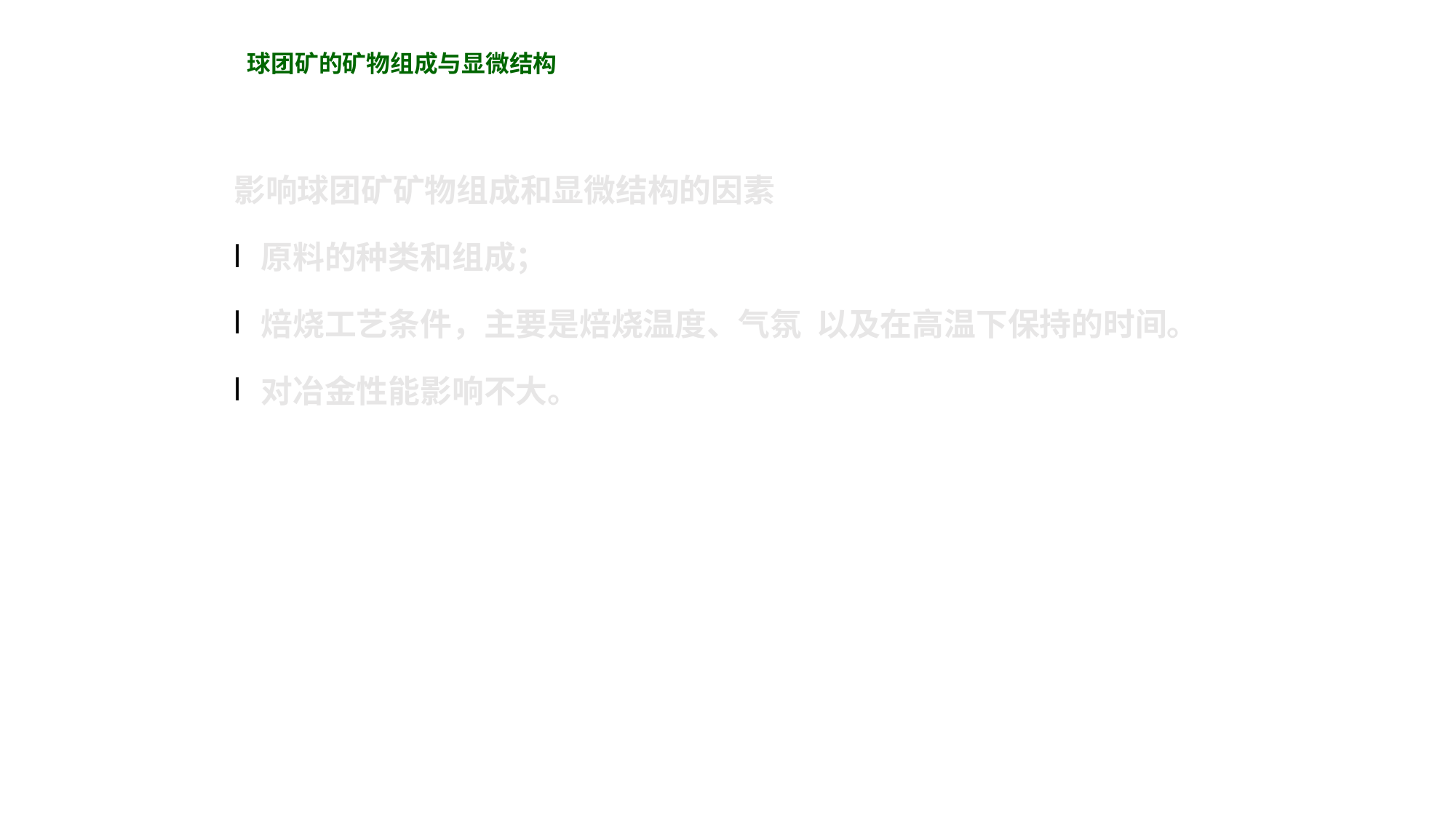

球团矿的矿物组成与显微结构
影响球团矿矿物组成和显微结构的因素
原料的种类和组成；
焙烧工艺条件，主要是焙烧温度、气氛  以及在高温下保持的时间。
对冶金性能影响不大。

56